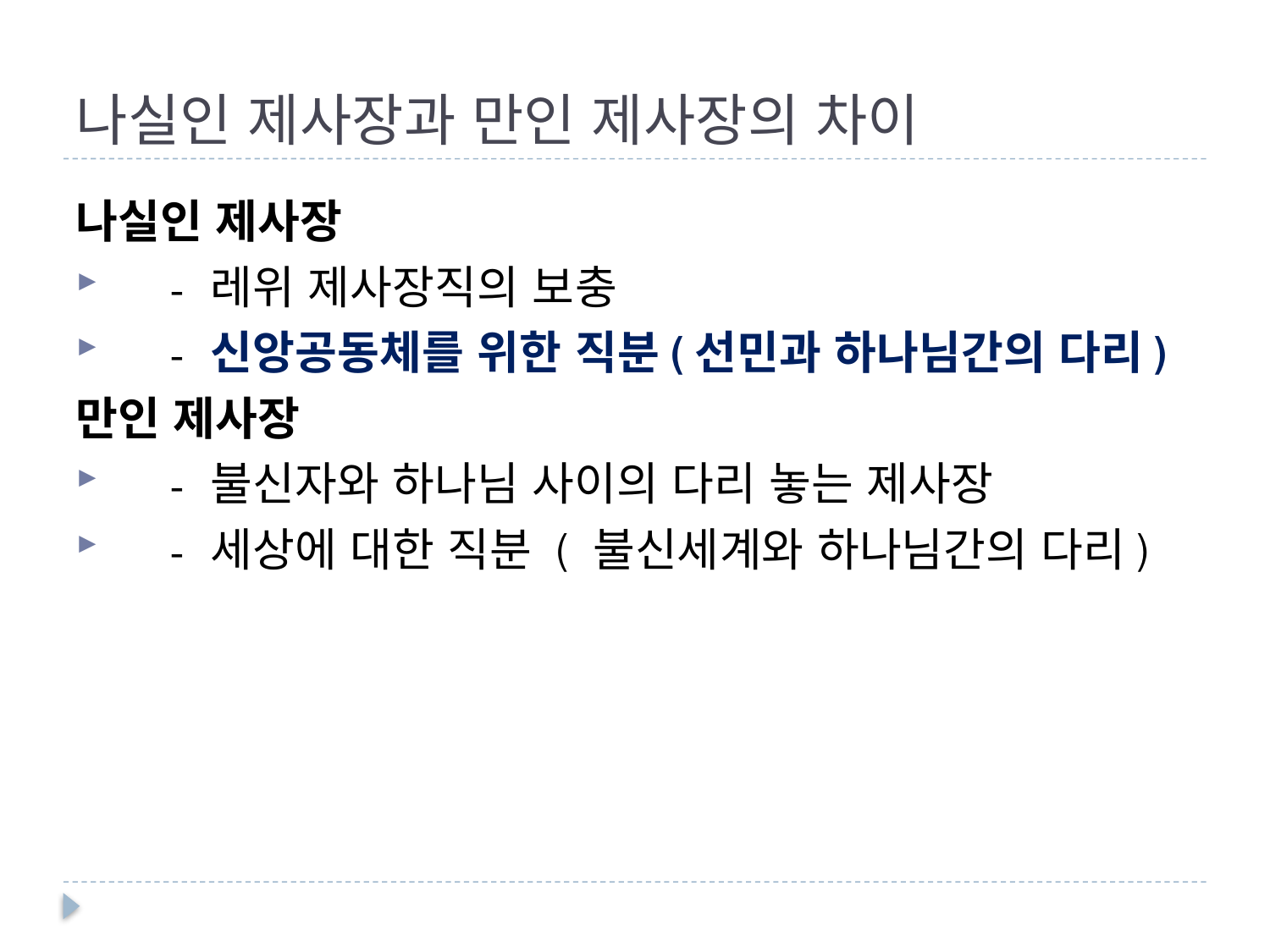

# 나실인 제사장과 만인 제사장의 차이
나실인 제사장
    - 레위 제사장직의 보충
    - 신앙공동체를 위한 직분(선민과 하나님간의 다리)
만인 제사장
    - 불신자와 하나님 사이의 다리 놓는 제사장
    - 세상에 대한 직분 ( 불신세계와 하나님간의 다리)